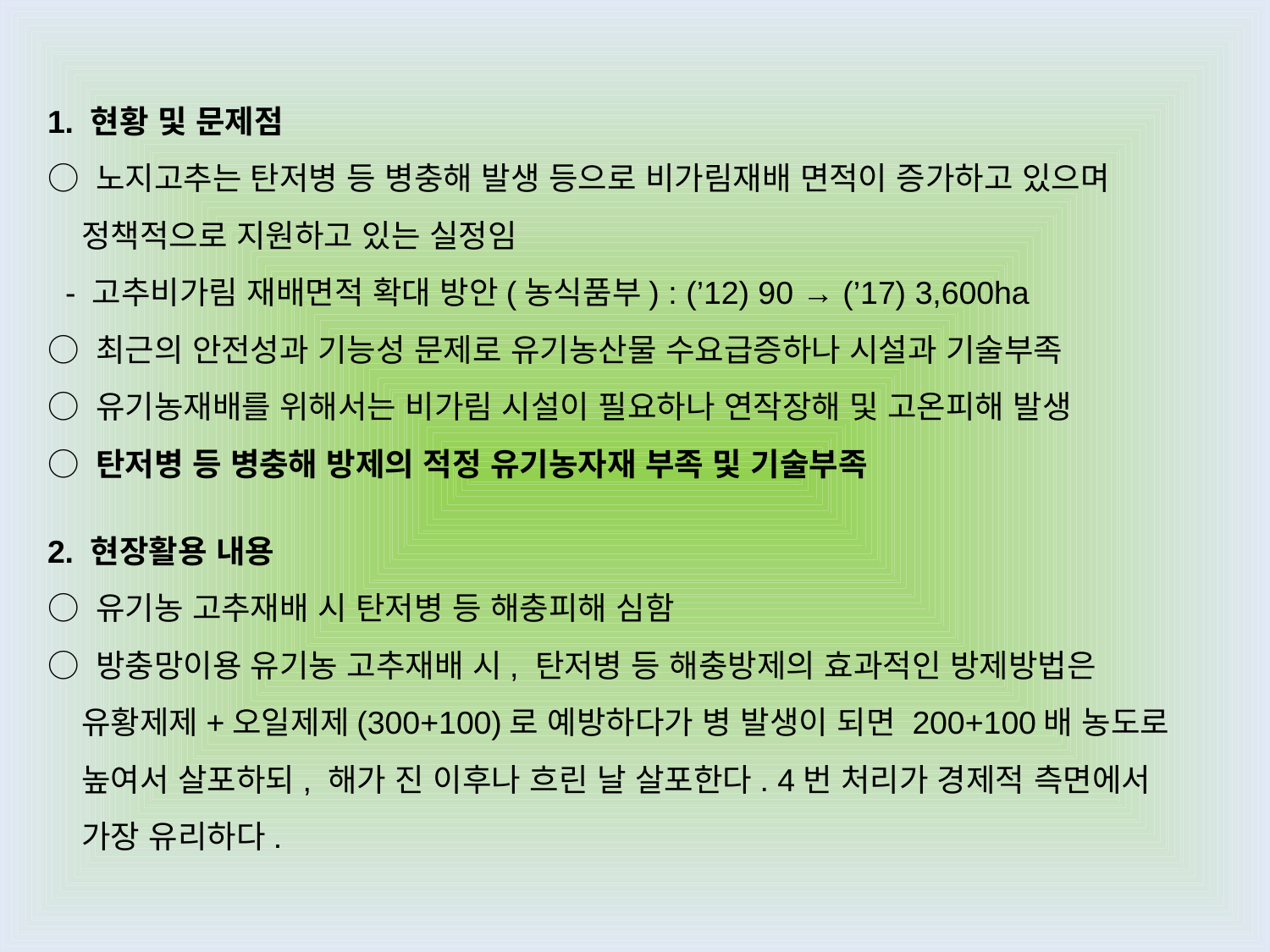

1. 현황 및 문제점
○ 노지고추는 탄저병 등 병충해 발생 등으로 비가림재배 면적이 증가하고 있으며
   정책적으로 지원하고 있는 실정임
  - 고추비가림 재배면적 확대 방안(농식품부) : (’12) 90 → (’17) 3,600ha
○ 최근의 안전성과 기능성 문제로 유기농산물 수요급증하나 시설과 기술부족
○ 유기농재배를 위해서는 비가림 시설이 필요하나 연작장해 및 고온피해 발생
○ 탄저병 등 병충해 방제의 적정 유기농자재 부족 및 기술부족
2. 현장활용 내용
○ 유기농 고추재배 시 탄저병 등 해충피해 심함
○ 방충망이용 유기농 고추재배 시, 탄저병 등 해충방제의 효과적인 방제방법은
   유황제제+오일제제(300+100)로 예방하다가 병 발생이 되면 200+100배 농도로
   높여서 살포하되, 해가 진 이후나 흐린 날 살포한다. 4번 처리가 경제적 측면에서
   가장 유리하다.